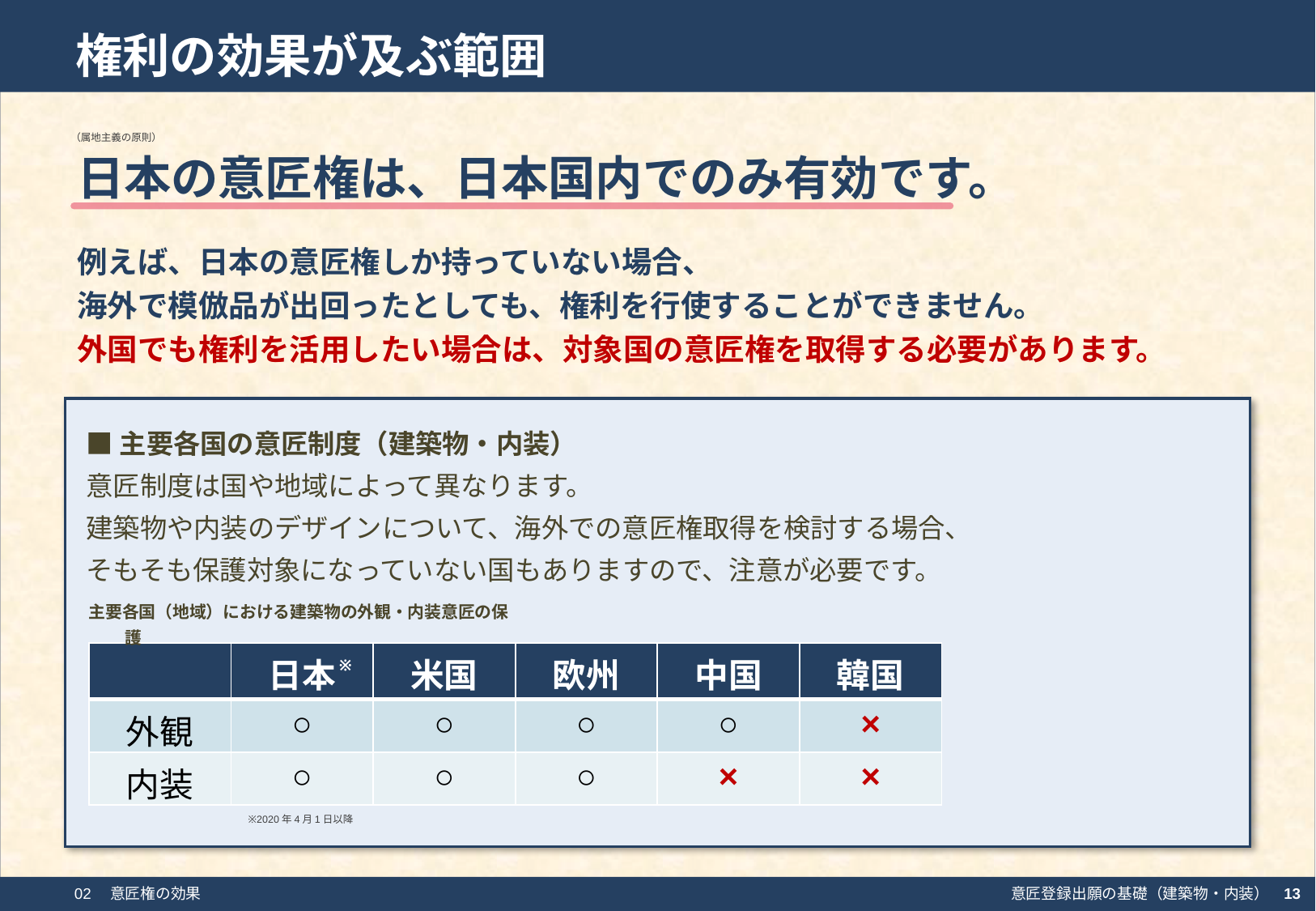

権利の効果が及ぶ範囲
（属地主義の原則）
日本の意匠権は、日本国内でのみ有効です。
例えば、日本の意匠権しか持っていない場合、
海外で模倣品が出回ったとしても、権利を行使することができません。
外国でも権利を活用したい場合は、対象国の意匠権を取得する必要があります。

■主要各国の意匠制度（建築物・内装）
意匠制度は国や地域によって異なります。
建築物や内装のデザインについて、海外での意匠権取得を検討する場合、
そもそも保護対象になっていない国もありますので、注意が必要です。
主要各国（地域）における建築物の外観・内装意匠の保護
|  | 日本 | 米国 | 欧州 | 中国 | 韓国 |
| --- | --- | --- | --- | --- | --- |
| 外観 | ○ | ○ | ○ | ○ | × |
| 内装 | ○ | ○ | ○ | × | × |
※
※2020年4月1日以降

13
02　意匠権の効果
意匠登録出願の基礎（建築物・内装）